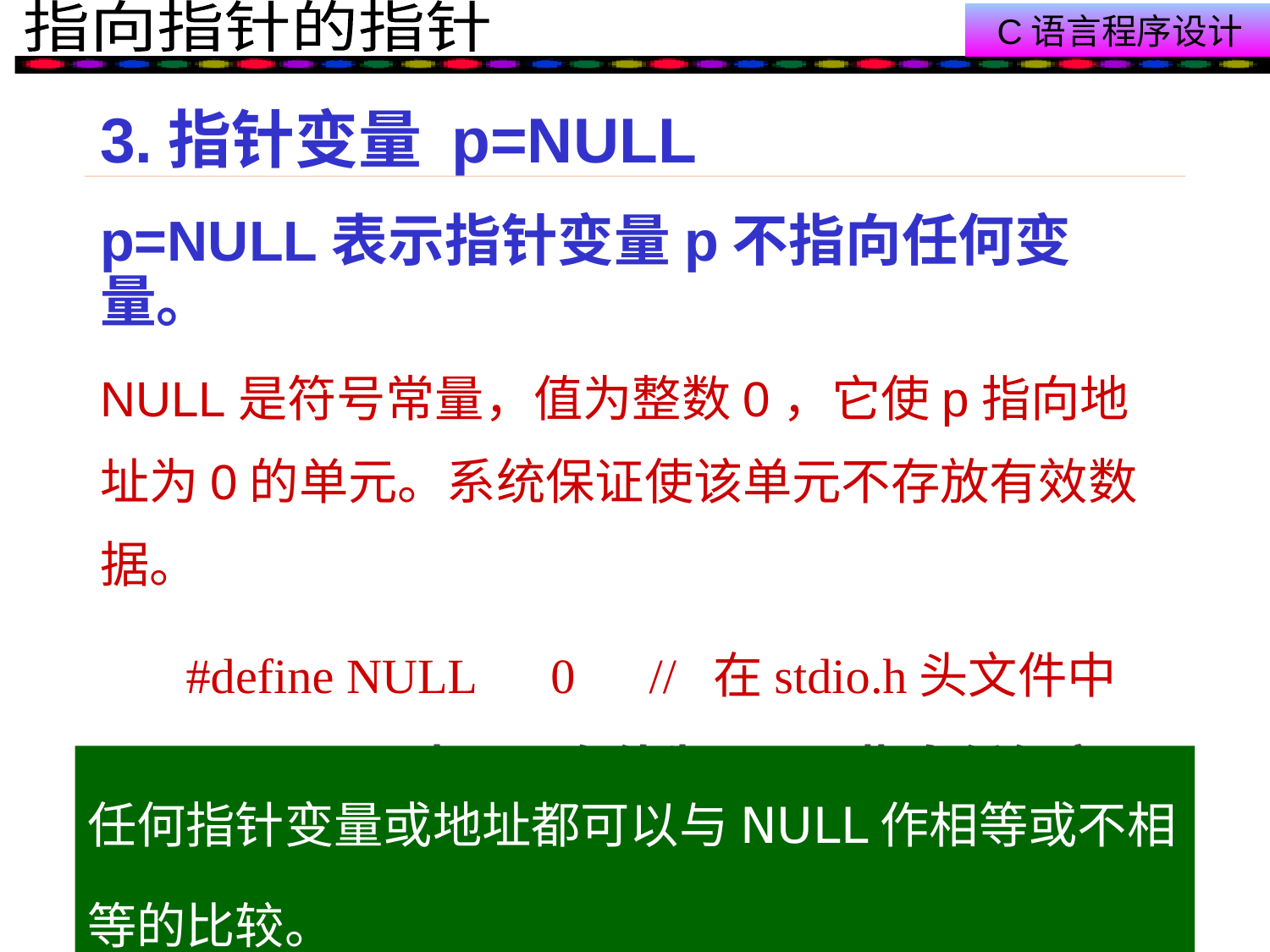

# 3.指针变量 p=NULL
p=NULL表示指针变量p不指向任何变量。
NULL是符号常量，值为整数0，它使p指向地址为0的单元。系统保证使该单元不存放有效数据。
       #define NULL　0      //  在stdio.h头文件中
     p=NULL：表示p有值为0，不指向任何变量。
    未对p赋值：p值是一个无法预料的值。

任何指针变量或地址都可以与NULL作相等或不相等的比较。
13